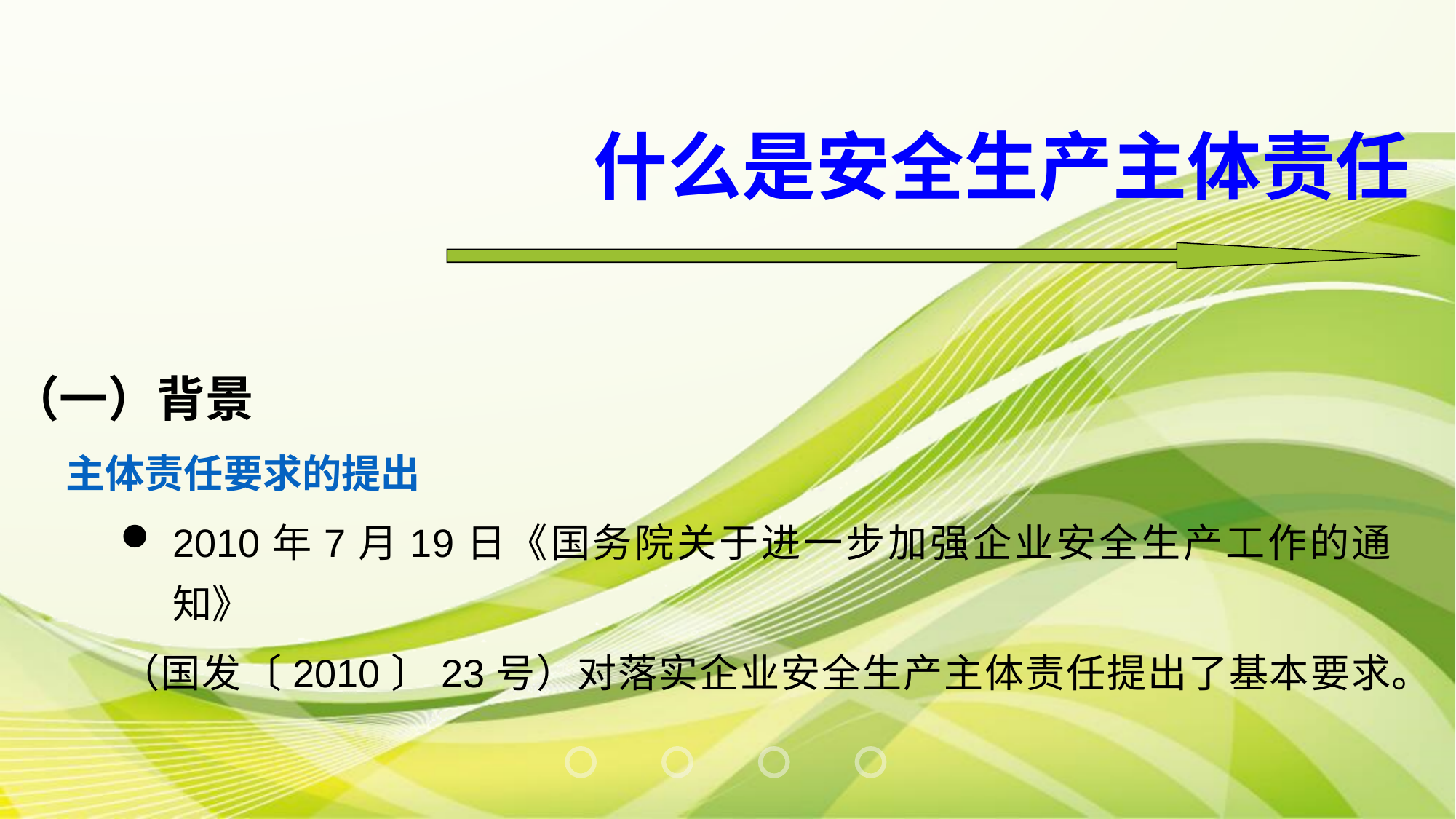

什么是安全生产主体责任

（一）背景
主体责任要求的提出
2010年7月19日《国务院关于进一步加强企业安全生产工作的通知》
（国发〔2010〕23号）对落实企业安全生产主体责任提出了基本要求。